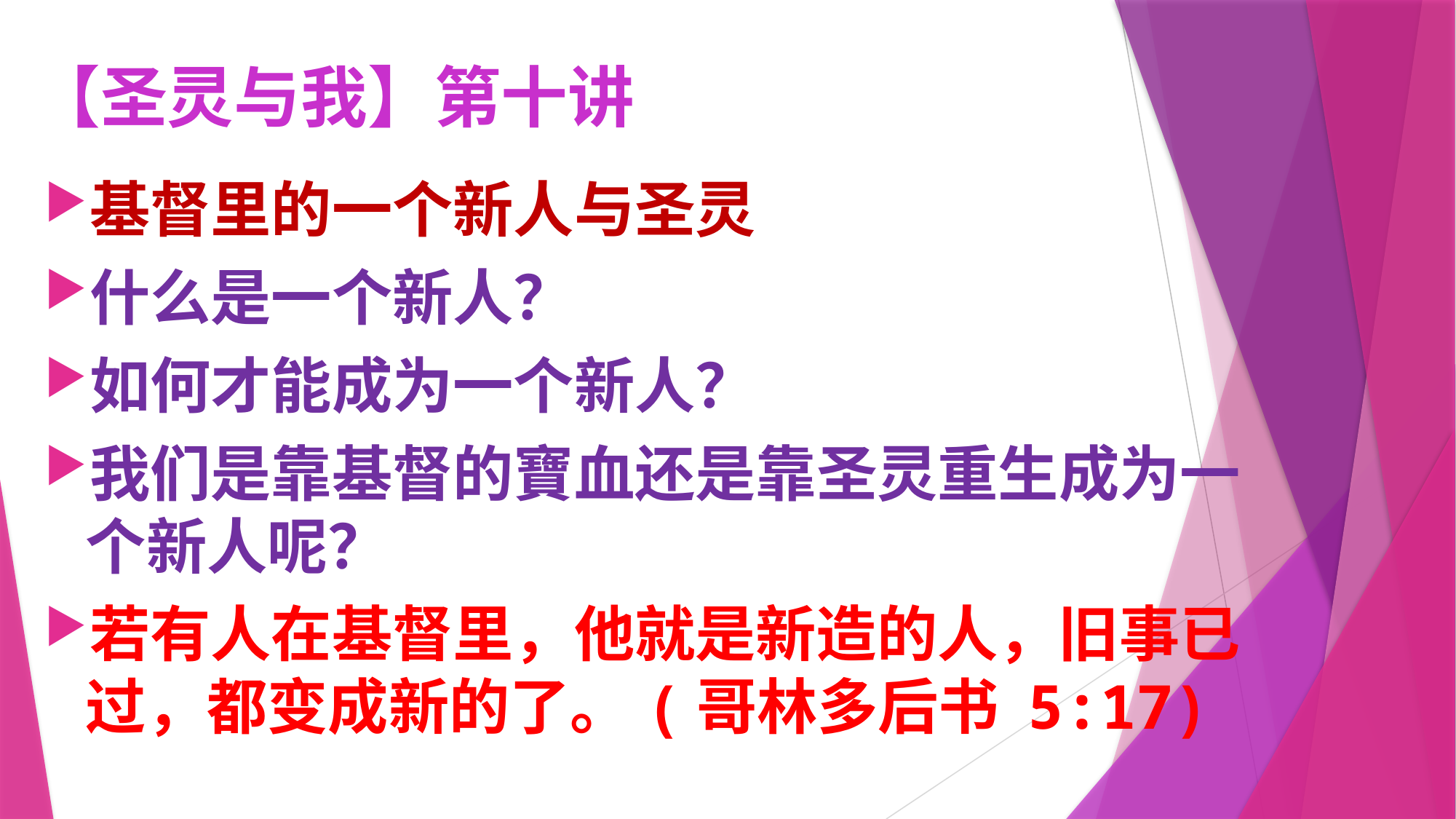

# 【圣灵与我】第十讲
基督里的一个新人与圣灵
什么是一个新人？
如何才能成为一个新人？
我们是靠基督的寶血还是靠圣灵重生成为一个新人呢？
若有人在基督里，他就是新造的人，旧事已过，都变成新的了。(哥林多后书 5:17)